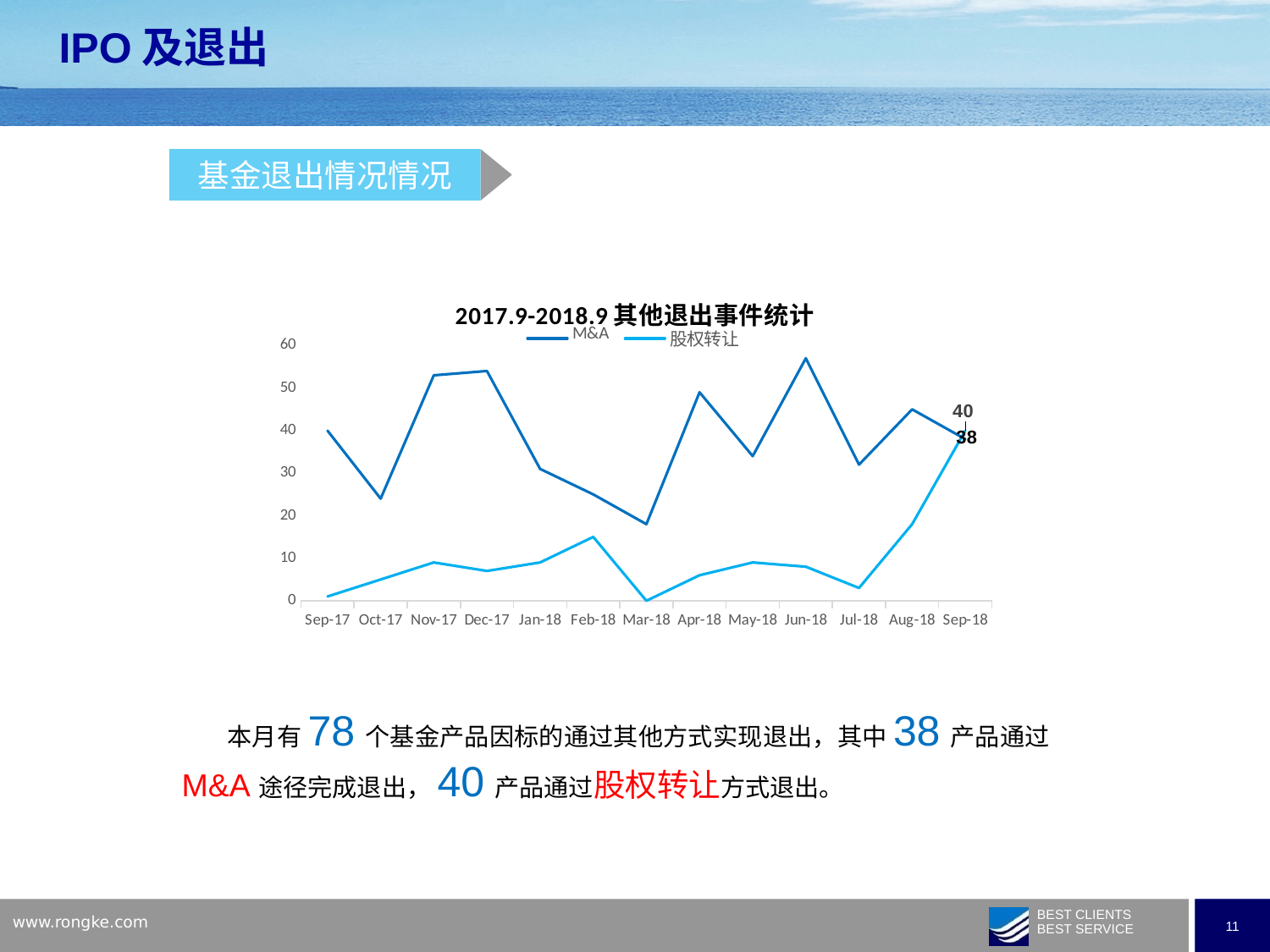

IPO及退出
基金退出情况情况

### Chart: 2017.9-2018.9其他退出事件统计

| Category | M&A | 股权转让 |
|---|---|---|
| 43344 | 38.0 | 40.0 |
| 43313 | 45.0 | 18.0 |
| 43282 | 32.0 | 3.0 |
| 43252 | 57.0 | 8.0 |
| 43221 | 34.0 | 9.0 |
| 43191 | 49.0 | 6.0 |
| 43160 | 18.0 | 0.0 |
| 43132 | 25.0 | 15.0 |
| 43101 | 31.0 | 9.0 |
| 43070 | 54.0 | 7.0 |
| 43040 | 53.0 | 9.0 |
| 43009 | 24.0 | 5.0 |
| 42979 | 40.0 | 1.0 |
       本月有78个基金产品因标的通过其他方式实现退出，其中38产品通过M&A途径完成退出，40产品通过股权转让方式退出。